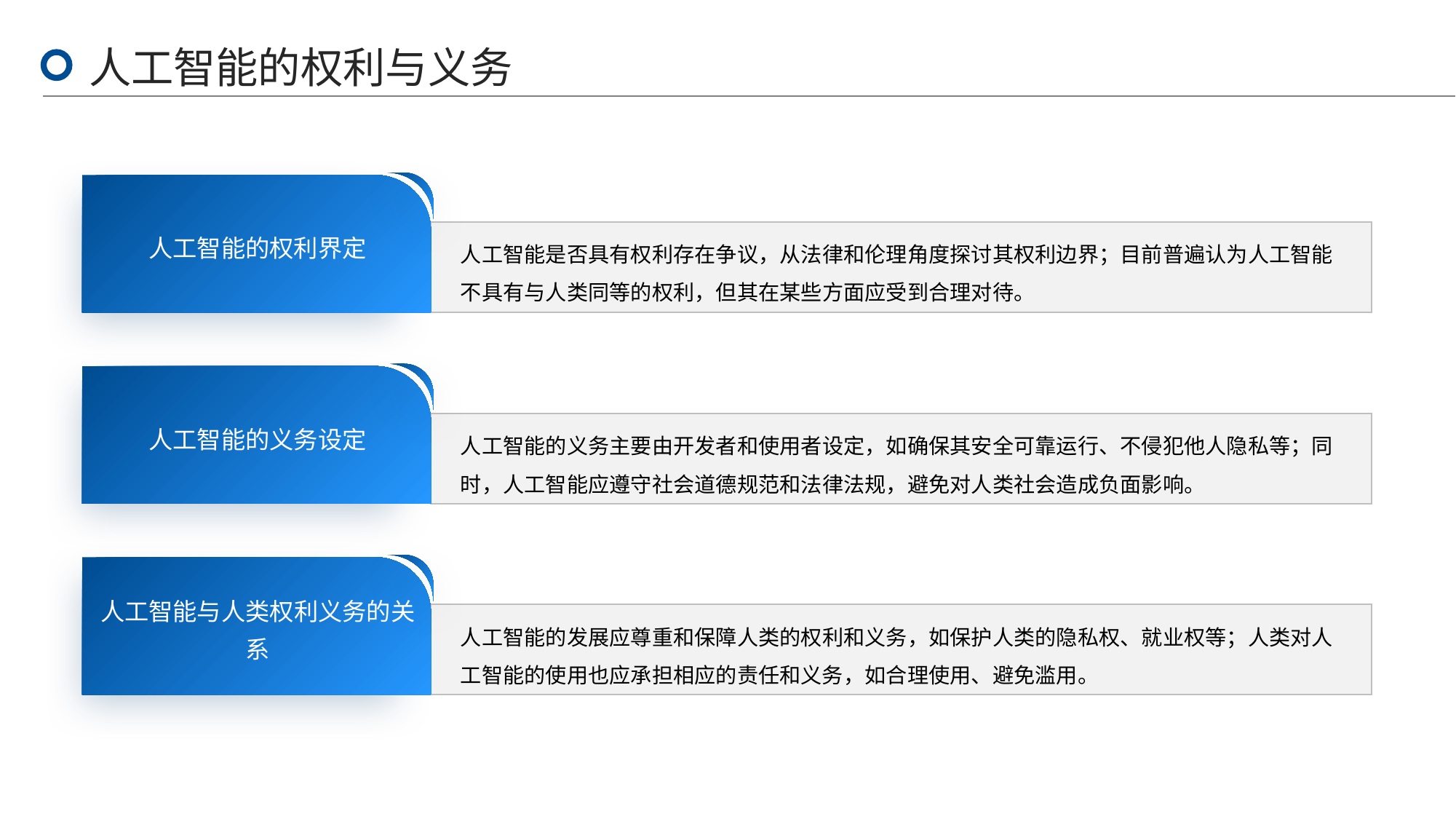

人工智能的权利与义务

人工智能的权利界定

人工智能是否具有权利存在争议，从法律和伦理角度探讨其权利边界；目前普遍认为人工智能不具有与人类同等的权利，但其在某些方面应受到合理对待。

人工智能的义务设定

人工智能的义务主要由开发者和使用者设定，如确保其安全可靠运行、不侵犯他人隐私等；同时，人工智能应遵守社会道德规范和法律法规，避免对人类社会造成负面影响。

人工智能与人类权利义务的关系

人工智能的发展应尊重和保障人类的权利和义务，如保护人类的隐私权、就业权等；人类对人工智能的使用也应承担相应的责任和义务，如合理使用、避免滥用。